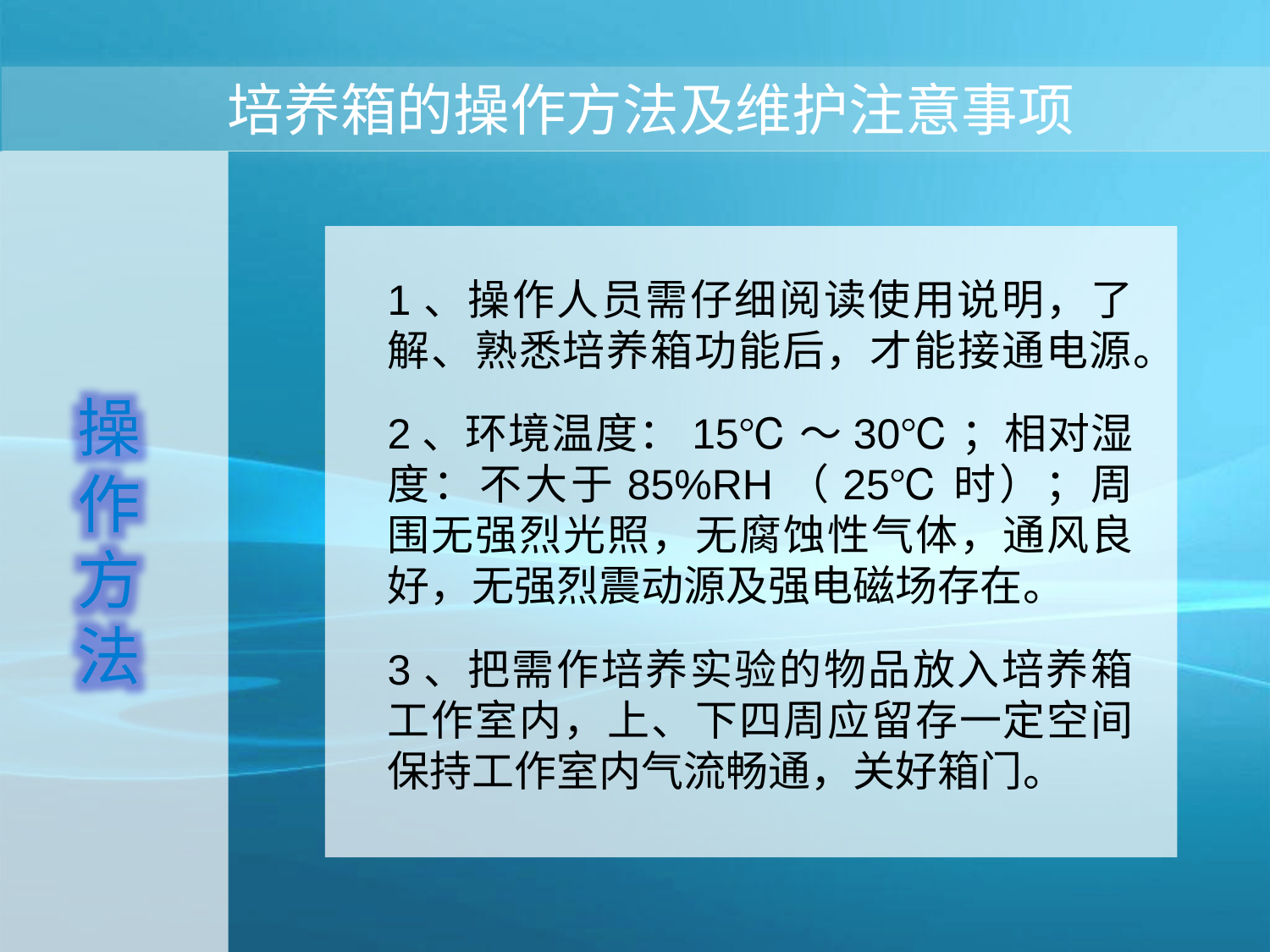

# 培养箱的操作方法及维护注意事项

1、操作人员需仔细阅读使用说明，了解、熟悉培养箱功能后，才能接通电源。
操作方法
2、环境温度：15℃～30℃；相对湿度：不大于85%RH（25℃时）；周围无强烈光照，无腐蚀性气体，通风良好，无强烈震动源及强电磁场存在。
3、把需作培养实验的物品放入培养箱工作室内，上、下四周应留存一定空间保持工作室内气流畅通，关好箱门。